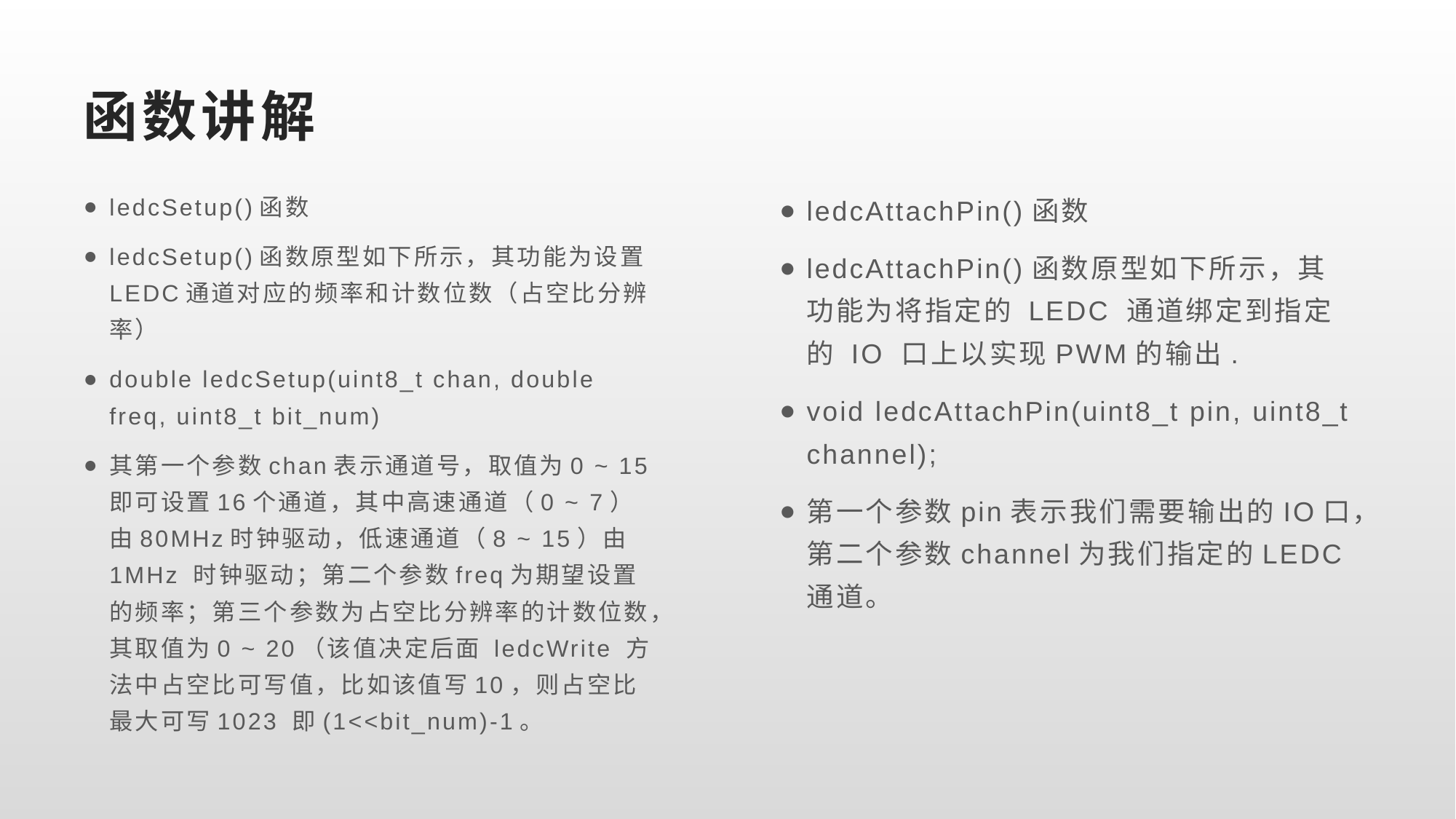

# 函数讲解
ledcSetup()函数
ledcSetup()函数原型如下所示，其功能为设置 LEDC通道对应的频率和计数位数（占空比分辨率）
double ledcSetup(uint8_t chan, double freq, uint8_t bit_num)
其第一个参数chan表示通道号，取值为0 ~ 15即可设置16个通道，其中高速通道（0 ~ 7）由80MHz时钟驱动，低速通道（8 ~ 15）由 1MHz 时钟驱动；第二个参数freq为期望设置的频率；第三个参数为占空比分辨率的计数位数，其取值为0 ~ 20（该值决定后面 ledcWrite 方法中占空比可写值，比如该值写10，则占空比最大可写1023 即(1<<bit_num)-1。
ledcAttachPin()函数
ledcAttachPin()函数原型如下所示，其功能为将指定的 LEDC 通道绑定到指定的 IO 口上以实现PWM的输出.
void ledcAttachPin(uint8_t pin, uint8_t channel);
第一个参数pin表示我们需要输出的IO口，第二个参数channel为我们指定的LEDC通道。